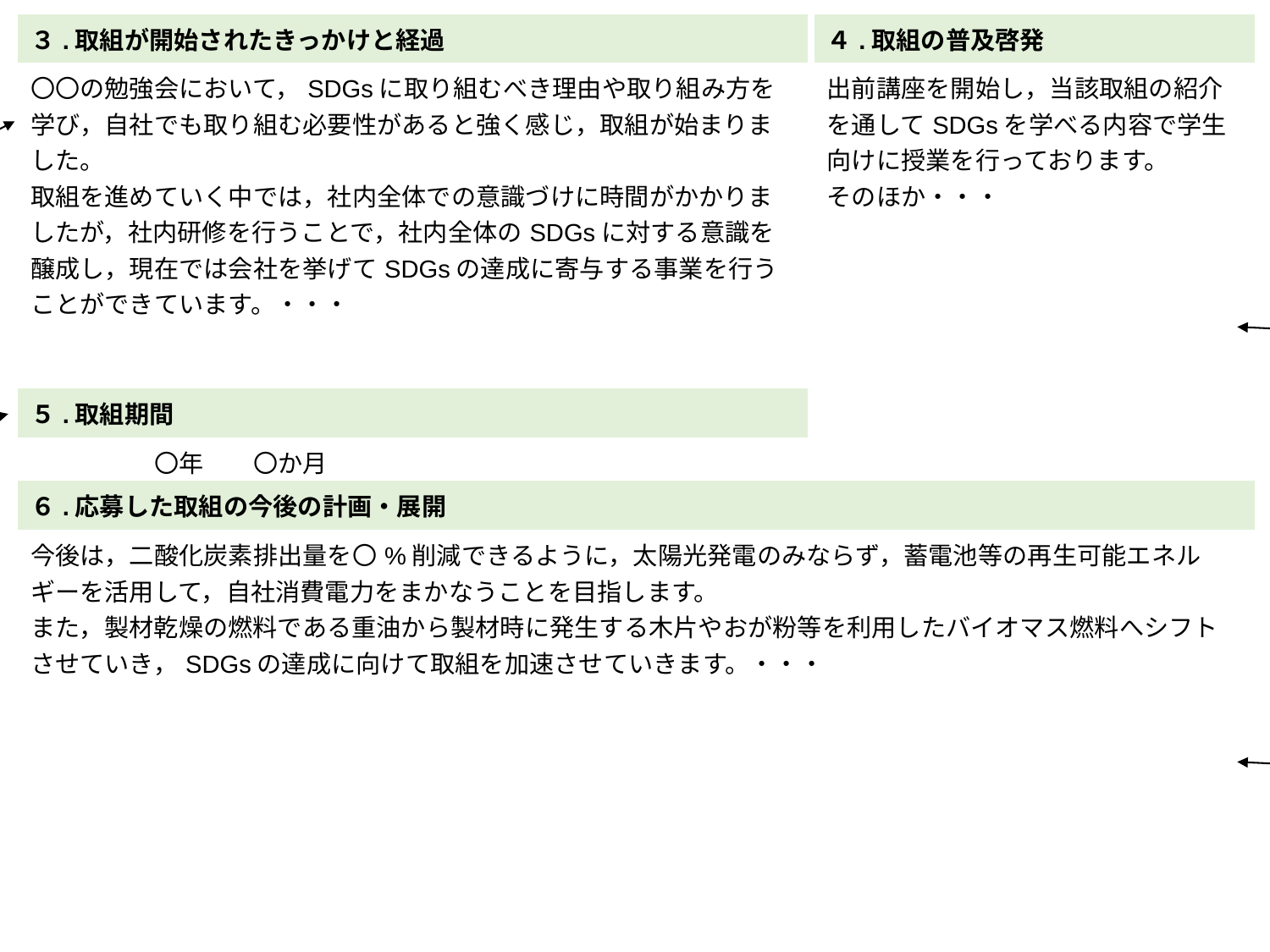

| ３.取組が開始されたきっかけと経過 |
| --- |
| 〇〇の勉強会において，SDGsに取り組むべき理由や取り組み方を学び，自社でも取り組む必要性があると強く感じ，取組が始まりました。 取組を進めていく中では，社内全体での意識づけに時間がかかりましたが，社内研修を行うことで，社内全体のSDGsに対する意識を醸成し，現在では会社を挙げてSDGsの達成に寄与する事業を行うことができています。・・・ |
| ４.取組の普及啓発 |
| --- |
| 出前講座を開始し，当該取組の紹介を通してSDGsを学べる内容で学生向けに授業を行っております。 そのほか・・・ |
取組が開始されたきっかけや困難な状況を克服したエピソードなどをできるだけ詳しく記入してください。
取組自体の普及啓発活動等について記入してください。
| ５.取組期間 |
| --- |
| 〇年　　〇か月 |
取組自体の取組期間について記入してください。
| ６.応募した取組の今後の計画・展開 |
| --- |
| 今後は，二酸化炭素排出量を〇%削減できるように，太陽光発電のみならず，蓄電池等の再生可能エネルギーを活用して，自社消費電力をまかなうことを目指します。 また，製材乾燥の燃料である重油から製材時に発生する木片やおが粉等を利用したバイオマス燃料へシフトさせていき，SDGsの達成に向けて取組を加速させていきます。・・・ |
応募した取組を今後どのように計画・展開していきたいか記入してください。